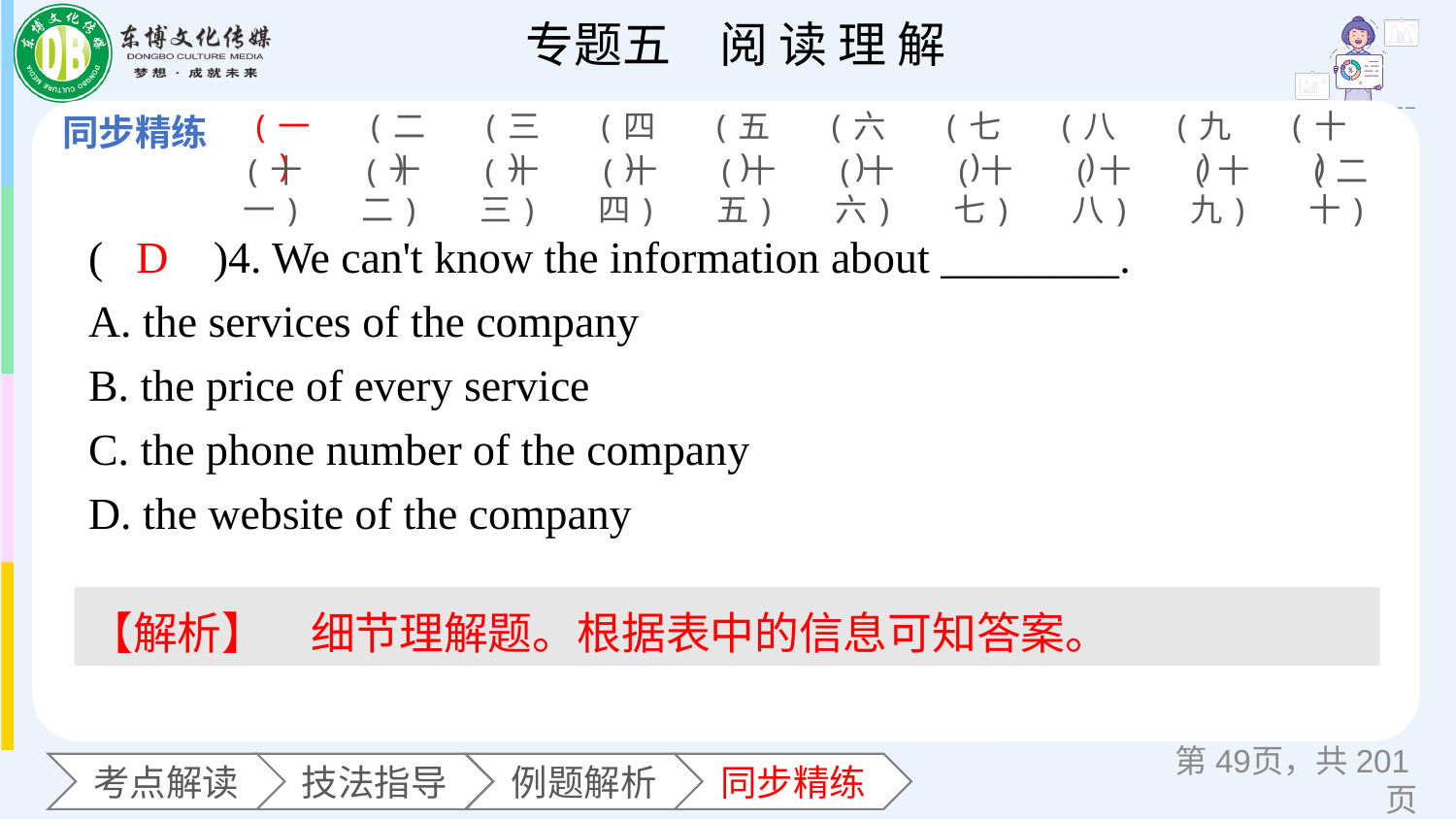

(一)
(二)
(三)
(四)
(五)
(六)
(七)
(八)
(九)
(十)
(十一)
(十二)
(十三)
(十四)
(十五)
(十六)
(十七)
(十八)
(十九)
(二十)
(　　)4. We can't know the information about ________.
A. the services of the company
B. the price of every service
C. the phone number of the company
D. the website of the company
D
【解析】　细节理解题。根据表中的信息可知答案。
第49页，共201页